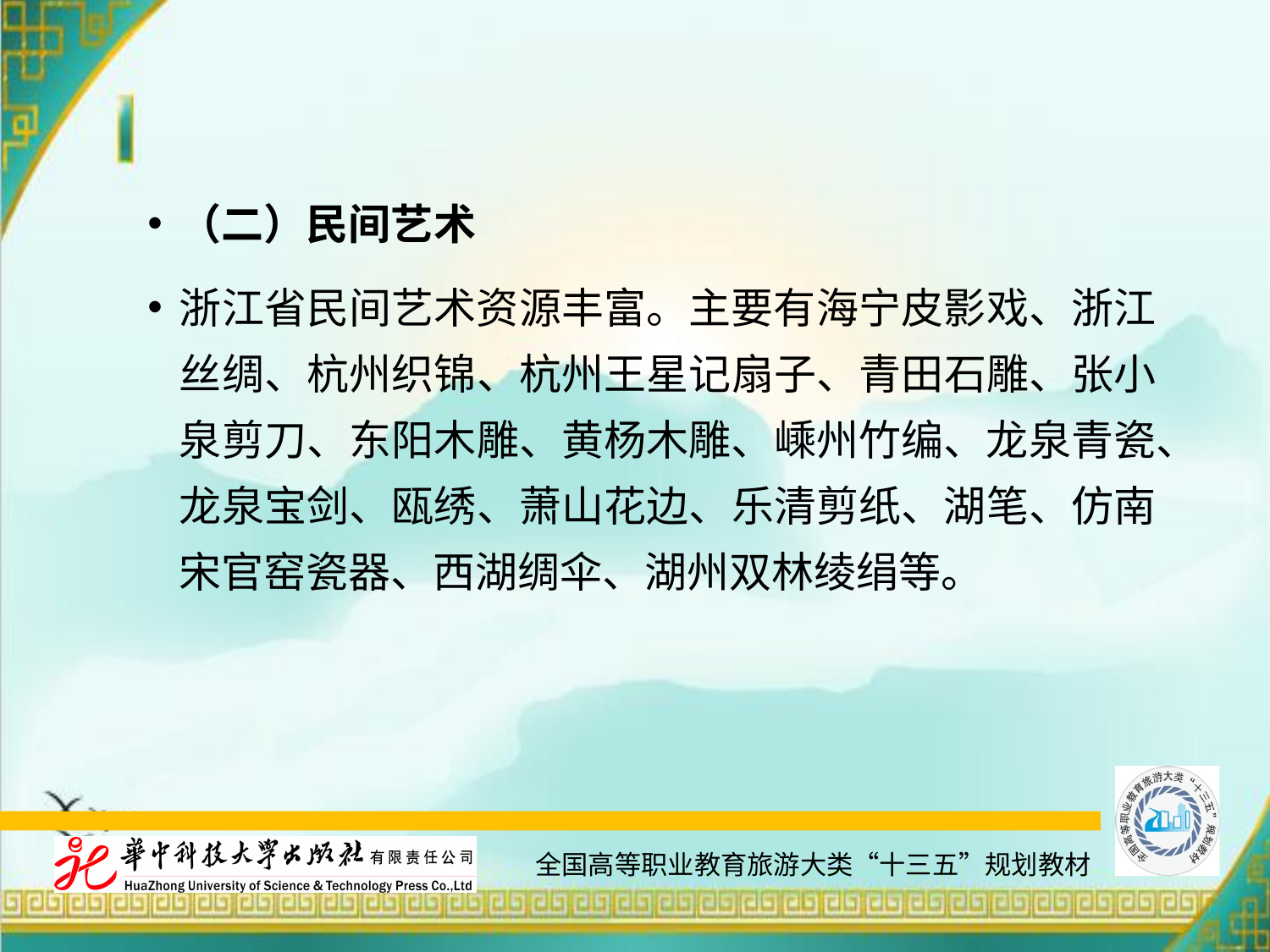

#
（二）民间艺术
浙江省民间艺术资源丰富。主要有海宁皮影戏、浙江丝绸、杭州织锦、杭州王星记扇子、青田石雕、张小泉剪刀、东阳木雕、黄杨木雕、嵊州竹编、龙泉青瓷、龙泉宝剑、瓯绣、萧山花边、乐清剪纸、湖笔、仿南宋官窑瓷器、西湖绸伞、湖州双林绫绢等。